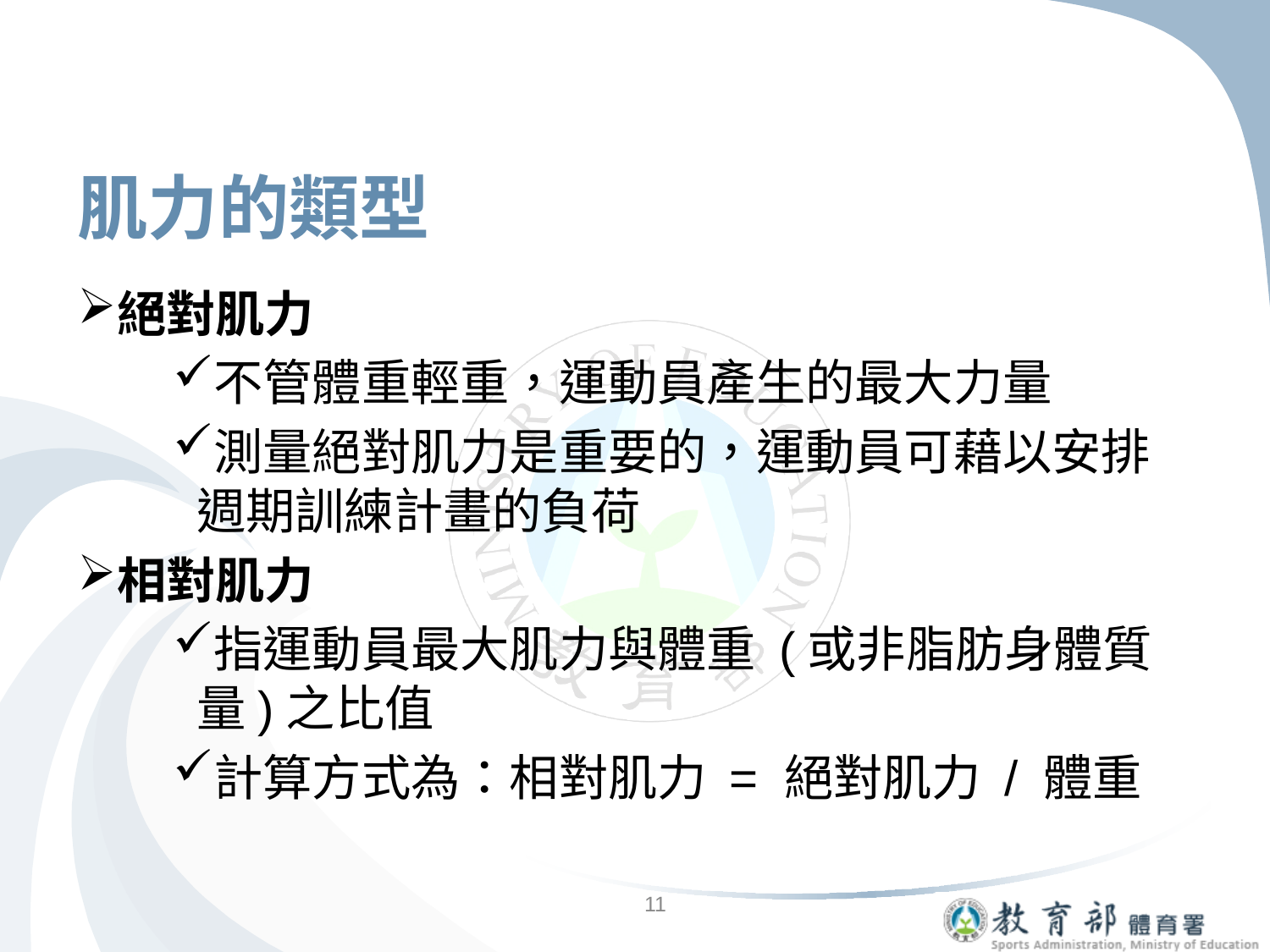

# 肌力的類型
絕對肌力
不管體重輕重，運動員產生的最大力量
測量絕對肌力是重要的，運動員可藉以安排週期訓練計畫的負荷
相對肌力
指運動員最大肌力與體重 (或非脂肪身體質量)之比值
計算方式為：相對肌力 = 絕對肌力 / 體重
11